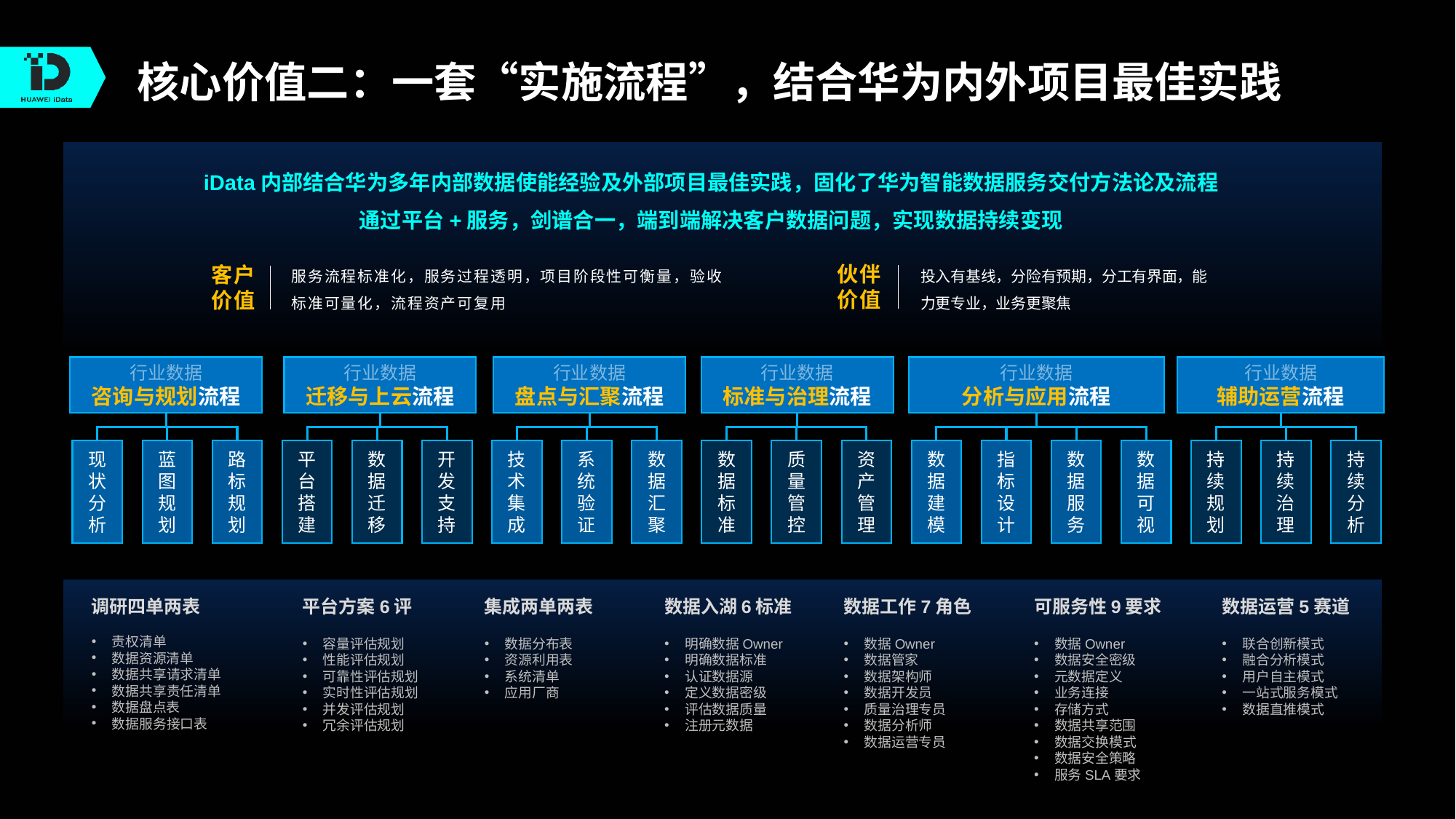

核心价值二：一套“实施流程”，结合华为内外项目最佳实践

iData内部结合华为多年内部数据使能经验及外部项目最佳实践，固化了华为智能数据服务交付方法论及流程
通过平台+服务，剑谱合一，端到端解决客户数据问题，实现数据持续变现
服务流程标准化，服务过程透明，项目阶段性可衡量，验收标准可量化，流程资产可复用
客户价值
投入有基线，分险有预期，分工有界面，能力更专业，业务更聚焦
伙伴价值
行业数据
迁移与上云流程
行业数据
咨询与规划流程
行业数据
盘点与汇聚流程
行业数据
标准与治理流程
行业数据
分析与应用流程
行业数据
辅助运营流程
现状分析
蓝图规划
路标规划
平台搭建
数据迁移
开发支持
技术集成
系统验证
数据汇聚
数据标准
质量管控
资产管理
数据建模
指标设计
数据服务
数据可视
持续规划
持续治理
持续分析

可服务性9要求

数据Owner
数据安全密级
元数据定义
业务连接
存储方式
数据共享范围
数据交换模式
数据安全策略
服务SLA要求

调研四单两表

责权清单
数据资源清单
数据共享请求清单
数据共享责任清单
数据盘点表
数据服务接口表
平台方案6评

容量评估规划
性能评估规划
可靠性评估规划
实时性评估规划
并发评估规划
冗余评估规划
集成两单两表

数据分布表
资源利用表
系统清单
应用厂商

数据入湖6标准

明确数据Owner
明确数据标准
认证数据源
定义数据密级
评估数据质量
注册元数据
数据工作7角色

数据Owner
数据管家
数据架构师
数据开发员
质量治理专员
数据分析师
数据运营专员

数据运营5赛道

联合创新模式
融合分析模式
用户自主模式
一站式服务模式
数据直推模式